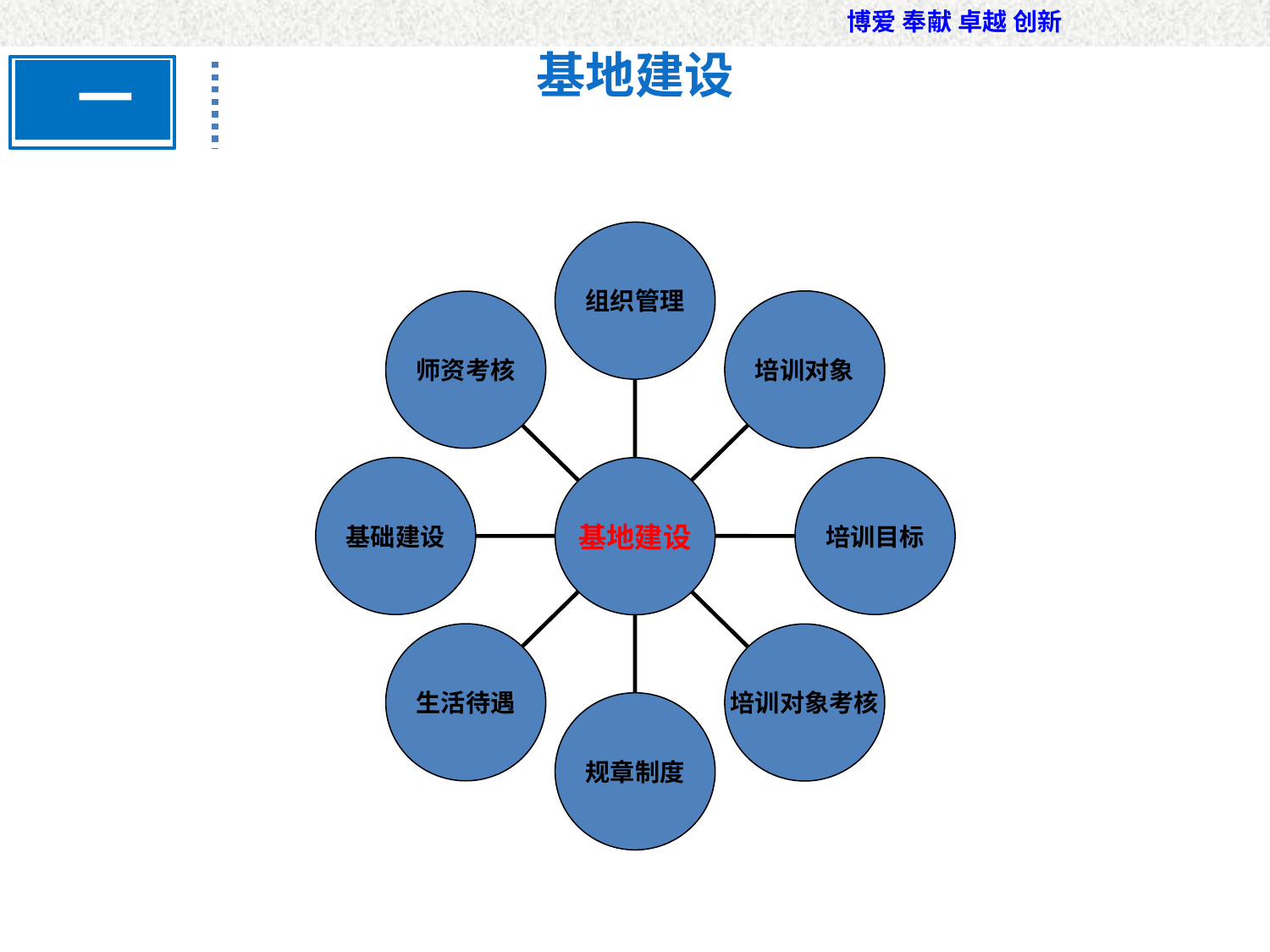

# 基地建设
一

组织管理
培训对象
师资考核

基础建设
培训目标
基地建设

生活待遇
培训对象考核
规章制度